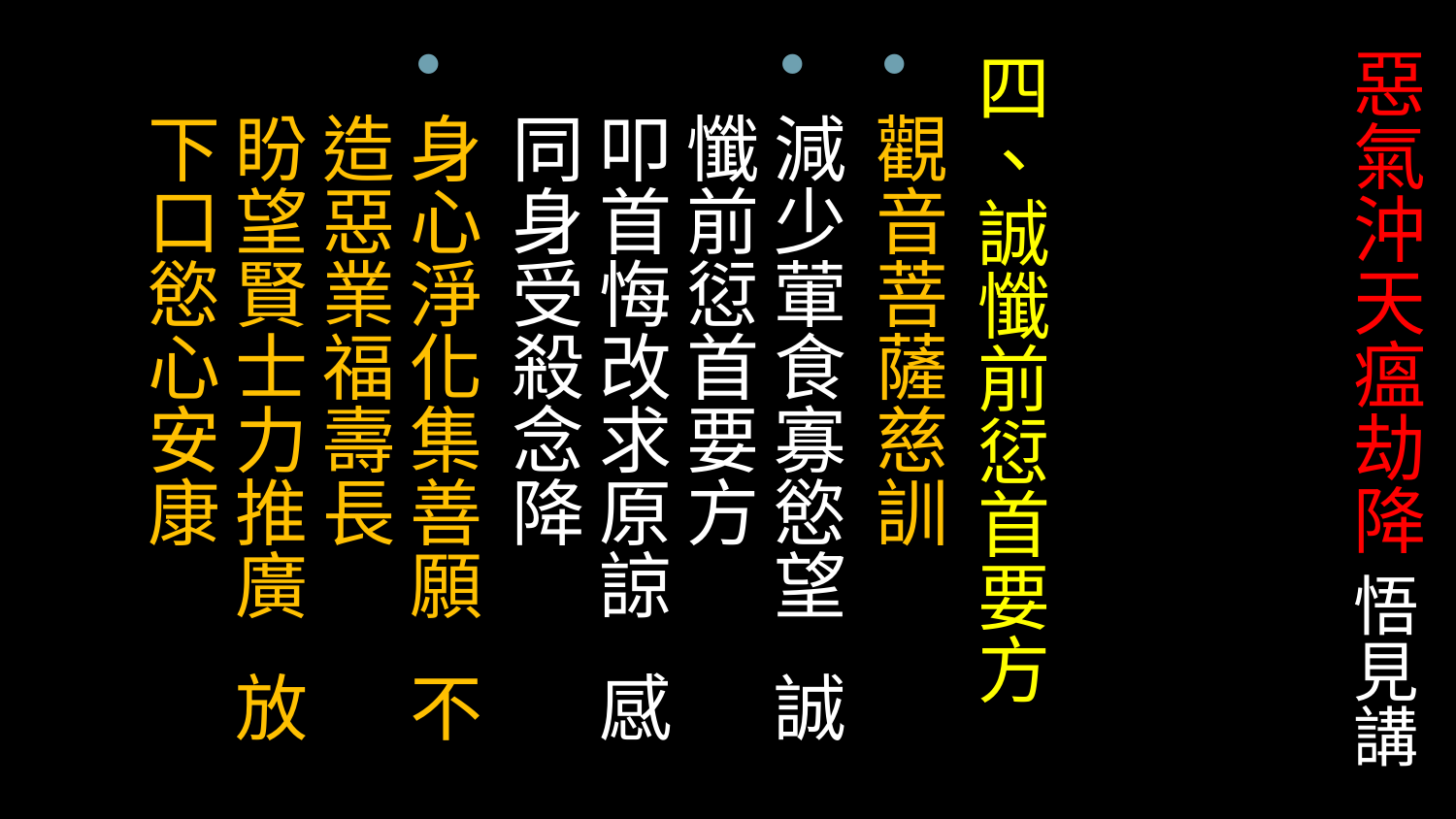

# 惡氣沖天瘟劫降 悟見講
四、誠懺前愆首要方
觀音菩薩慈訓
減少葷食寡慾望   誠懺前愆首要方
叩首悔改求原諒   感同身受殺念降
身心淨化集善願   不造惡業福壽長
盼望賢士力推廣   放下口慾心安康